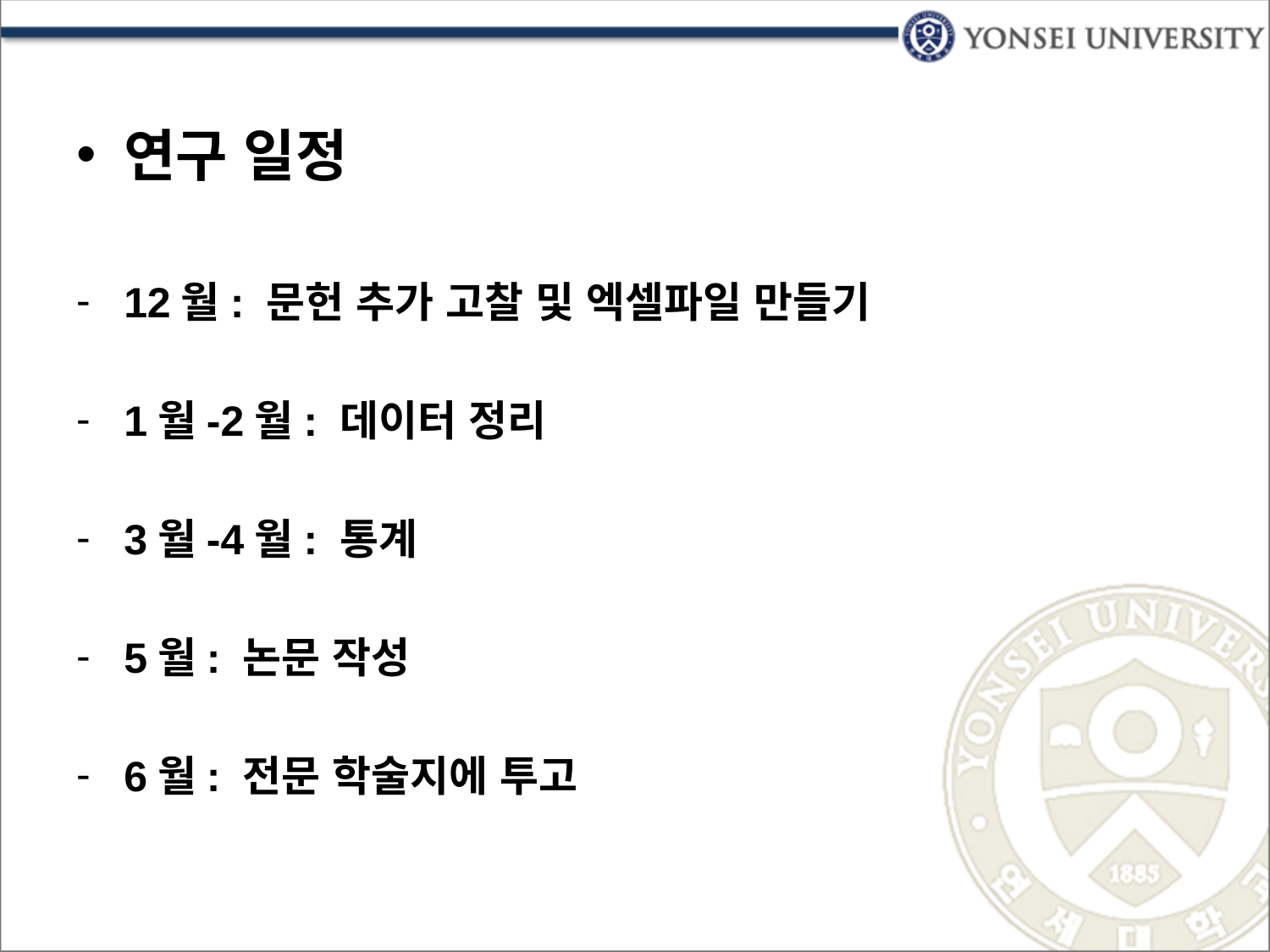

연구 일정

12월: 문헌 추가 고찰 및 엑셀파일 만들기

1월-2월: 데이터 정리

3월-4월: 통계

5월: 논문 작성

6월: 전문 학술지에 투고